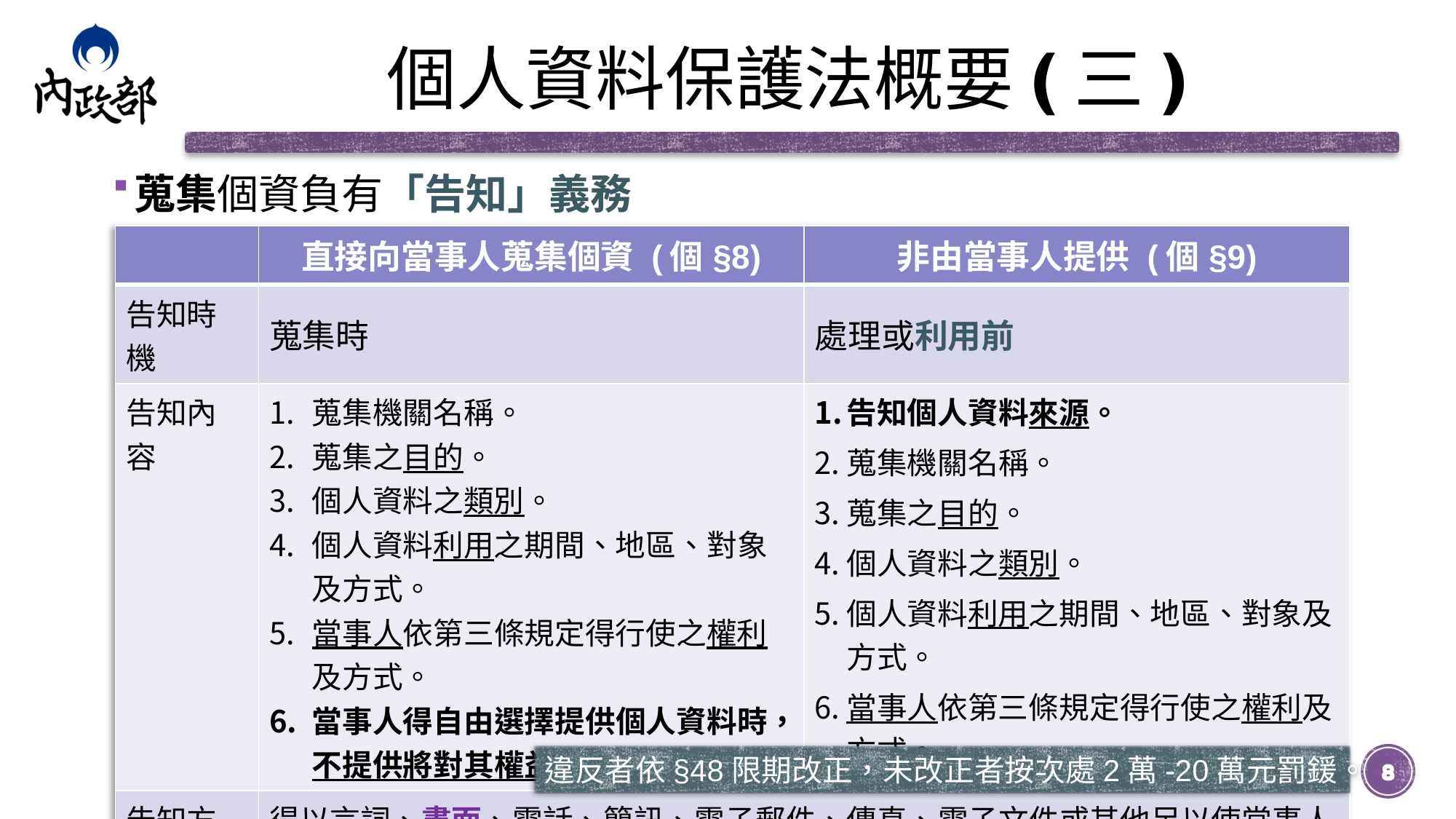

# 個人資料保護法概要(三)
蒐集個資負有「告知」義務

|  | 直接向當事人蒐集個資 (個§8) | 非由當事人提供 (個§9) |
| --- | --- | --- |
| 告知時機 | 蒐集時 | 處理或利用前 |
| 告知內容 | 蒐集機關名稱。 蒐集之目的。 個人資料之類別。 個人資料利用之期間、地區、對象及方式。 當事人依第三條規定得行使之權利及方式。 當事人得自由選擇提供個人資料時，不提供將對其權益之影響。 | 告知個人資料來源。 蒐集機關名稱。 蒐集之目的。 個人資料之類別。 個人資料利用之期間、地區、對象及方式。 當事人依第三條規定得行使之權利及方式。 |
| 告知方式 | 得以言詞、書面、電話、簡訊、電子郵件、傳真、電子文件或其他足以使當事人知悉或可得知悉之方式為之。(細§16) |  |
違反者依§48限期改正，未改正者按次處2萬-20萬元罰鍰。
8